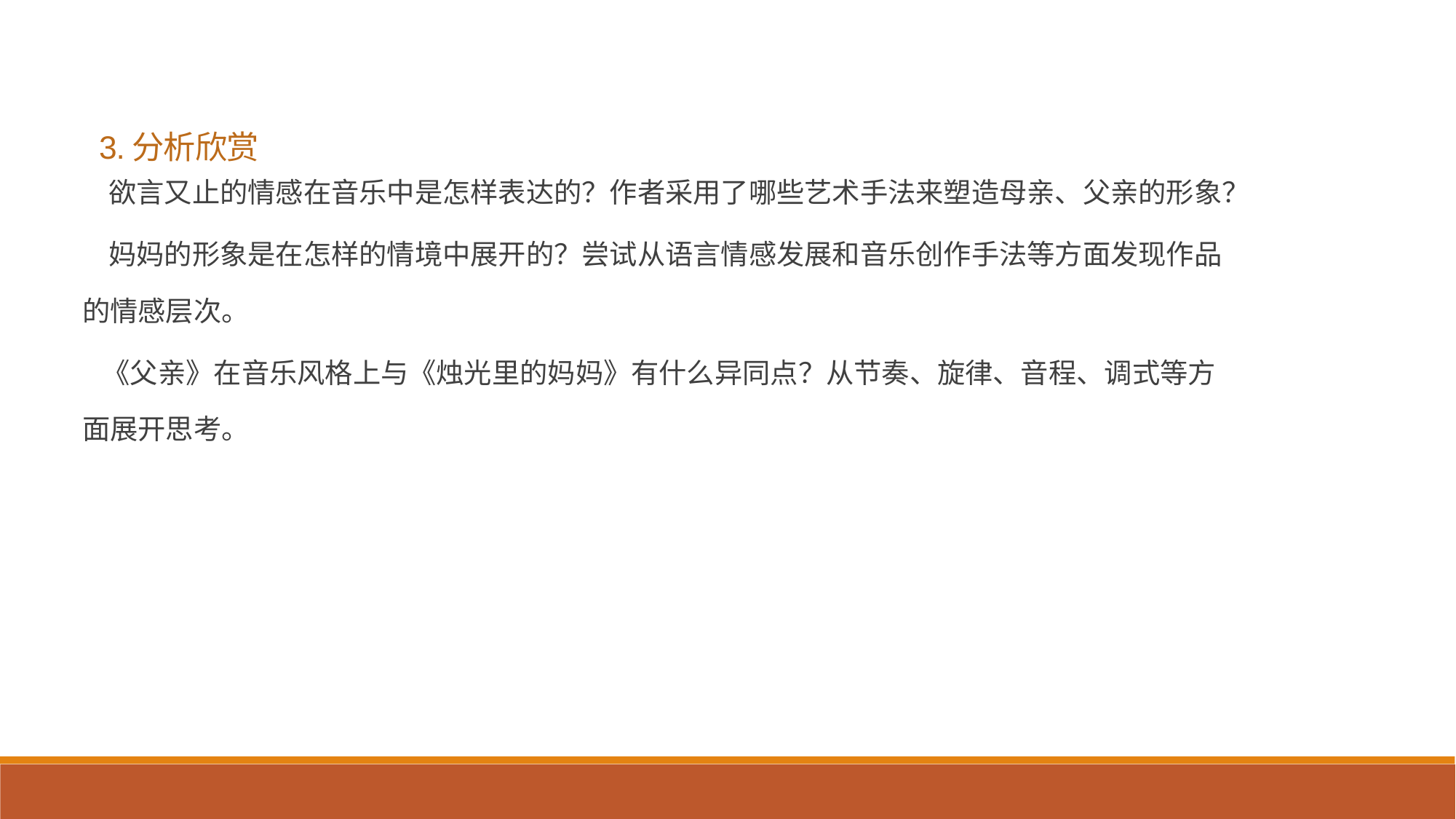

3.分析欣赏

    欲言又止的情感在音乐中是怎样表达的？作者采用了哪些艺术手法来塑造母亲、父亲的形象？
    妈妈的形象是在怎样的情境中展开的？尝试从语言情感发展和音乐创作手法等方面发现作品的情感层次。
   《父亲》在音乐风格上与《烛光里的妈妈》有什么异同点？从节奏、旋律、音程、调式等方面展开思考。